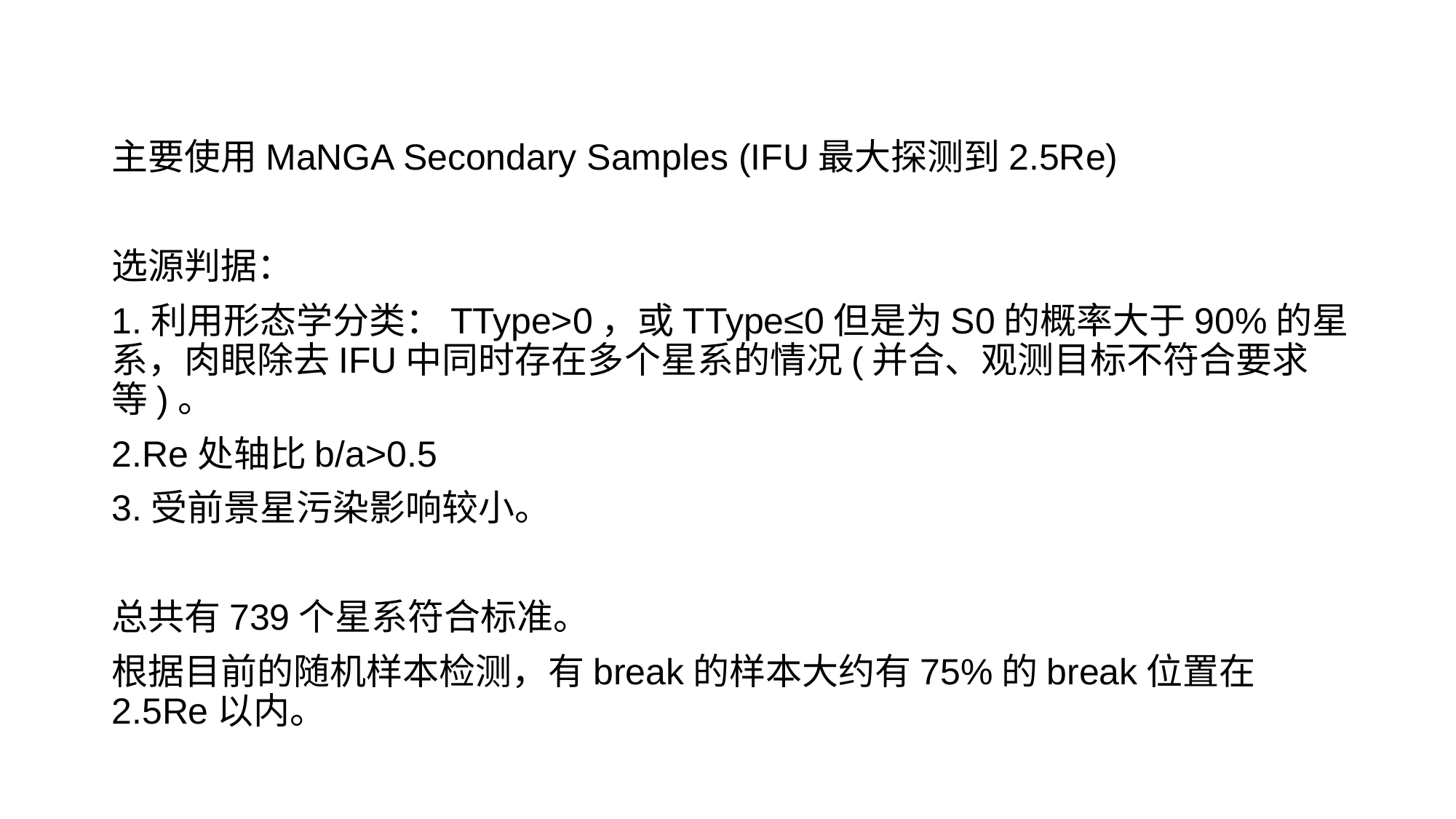

主要使用MaNGA Secondary Samples (IFU最大探测到2.5Re)

选源判据：
1.利用形态学分类：TType>0，或TType≤0但是为S0的概率大于90%的星系，肉眼除去IFU中同时存在多个星系的情况(并合、观测目标不符合要求等)。
2.Re处轴比b/a>0.5
3.受前景星污染影响较小。

总共有739个星系符合标准。
根据目前的随机样本检测，有break的样本大约有75%的break位置在2.5Re以内。